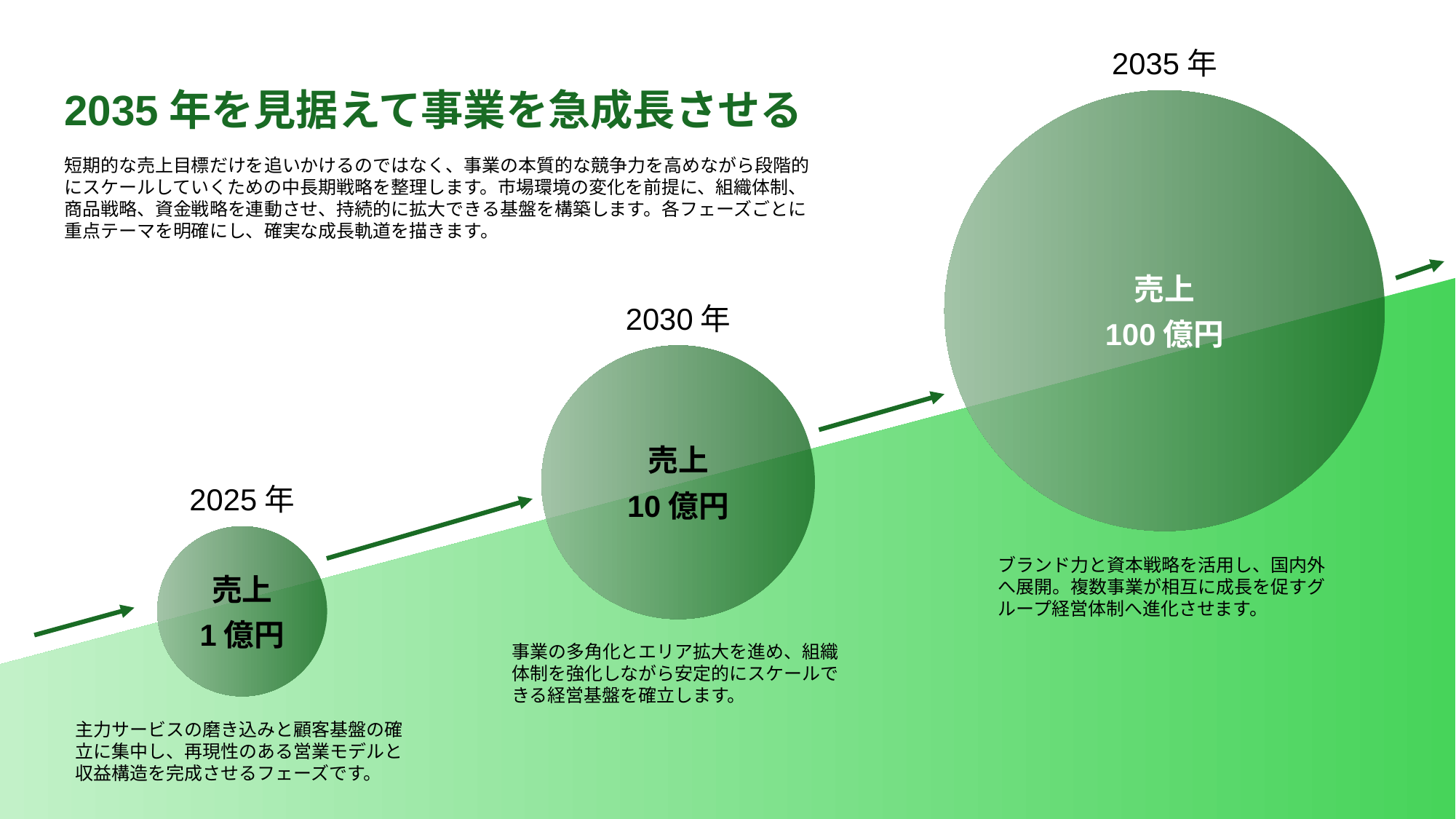

2035年
2035年を見据えて事業を急成長させる
売上
100億円
売上
10億円
売上
1億円
短期的な売上目標だけを追いかけるのではなく、事業の本質的な競争力を高めながら段階的にスケールしていくための中長期戦略を整理します。市場環境の変化を前提に、組織体制、商品戦略、資金戦略を連動させ、持続的に拡大できる基盤を構築します。各フェーズごとに重点テーマを明確にし、確実な成長軌道を描きます。

2030年
2025年
ブランド力と資本戦略を活用し、国内外へ展開。複数事業が相互に成長を促すグループ経営体制へ進化させます。
事業の多角化とエリア拡大を進め、組織体制を強化しながら安定的にスケールできる経営基盤を確立します。
主力サービスの磨き込みと顧客基盤の確立に集中し、再現性のある営業モデルと収益構造を完成させるフェーズです。